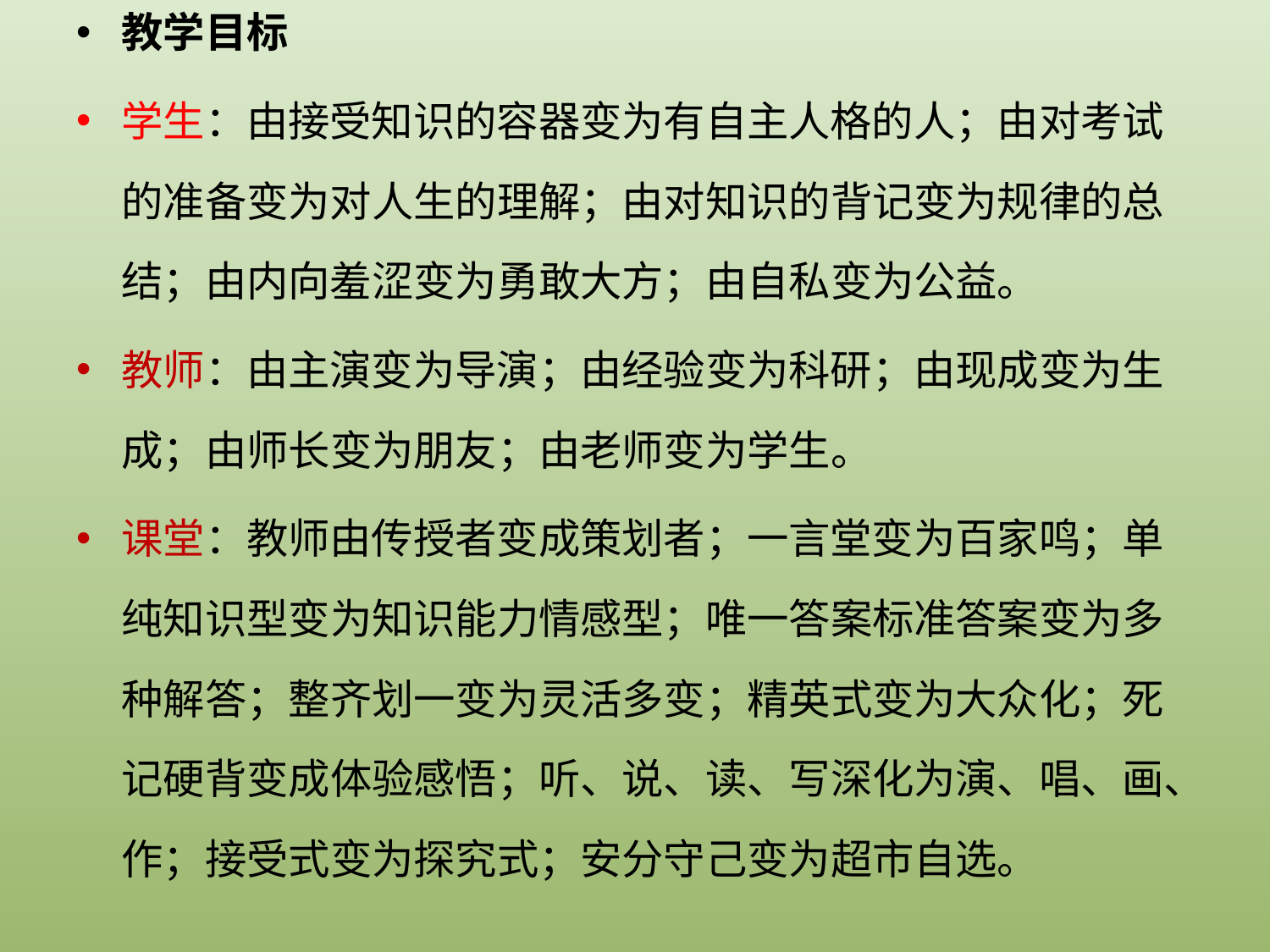

教学目标
学生：由接受知识的容器变为有自主人格的人；由对考试的准备变为对人生的理解；由对知识的背记变为规律的总结；由内向羞涩变为勇敢大方；由自私变为公益。
教师：由主演变为导演；由经验变为科研；由现成变为生成；由师长变为朋友；由老师变为学生。
课堂：教师由传授者变成策划者；一言堂变为百家鸣；单纯知识型变为知识能力情感型；唯一答案标准答案变为多种解答；整齐划一变为灵活多变；精英式变为大众化；死记硬背变成体验感悟；听、说、读、写深化为演、唱、画、作；接受式变为探究式；安分守己变为超市自选。